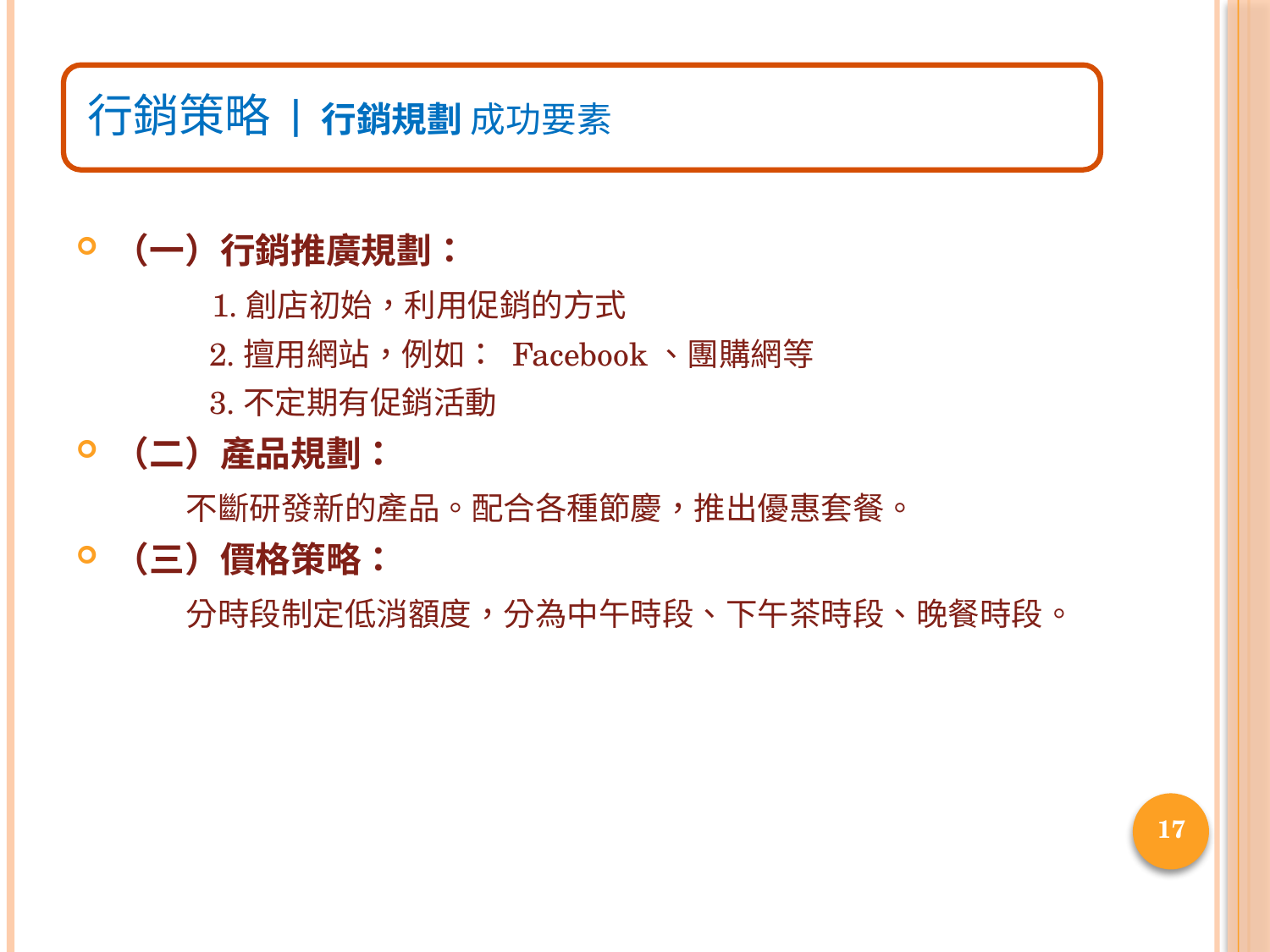

行銷策略|行銷規劃 成功要素
（一）行銷推廣規劃：
              1.創店初始，利用促銷的方式
               2.擅用網站，例如： Facebook、團購網等
               3.不定期有促銷活動
（二）產品規劃：
             不斷研發新的產品。配合各種節慶，推出優惠套餐。
（三）價格策略：
             分時段制定低消額度，分為中午時段、下午茶時段、晚餐時段。

17